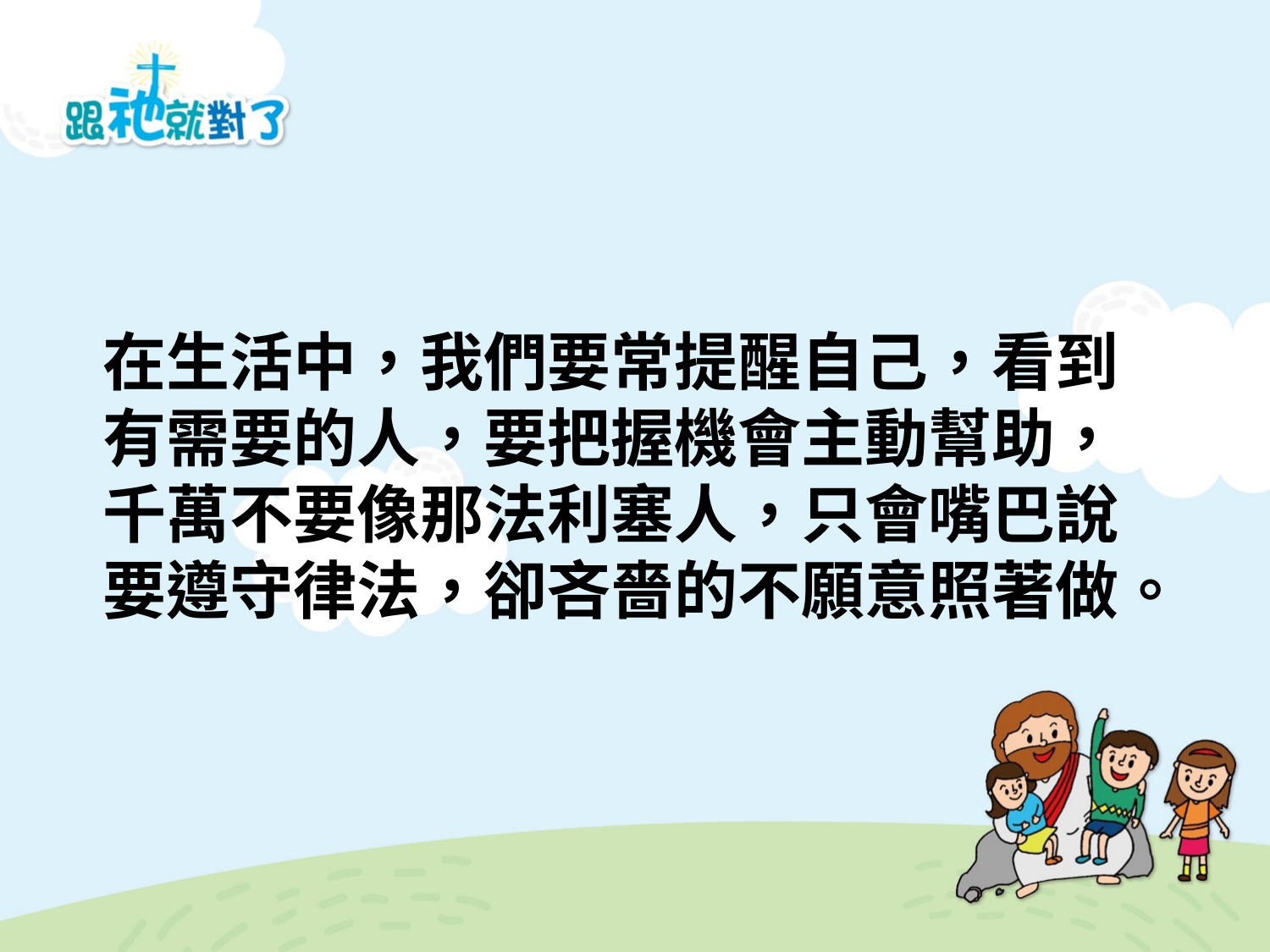

在生活中，我們要常提醒自己，看到有需要的人，要把握機會主動幫助，千萬不要像那法利塞人，只會嘴巴說要遵守律法，卻吝嗇的不願意照著做。